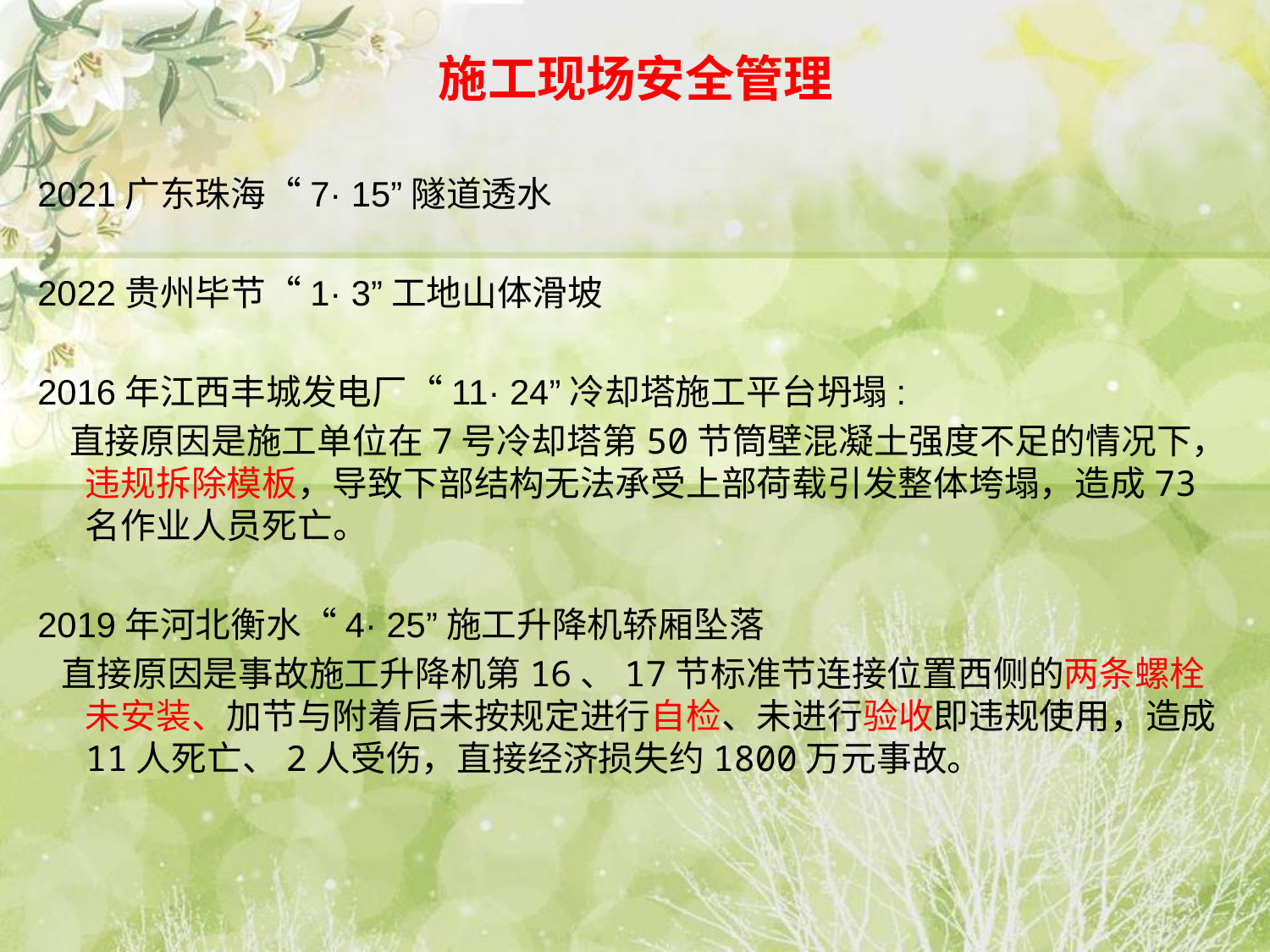

# 施工现场安全管理

2021广东珠海“7· 15”隧道透水

2022贵州毕节“1· 3”工地山体滑坡

2016年江西丰城发电厂“11· 24”冷却塔施工平台坍塌:
   直接原因是施工单位在7号冷却塔第50节筒壁混凝土强度不足的情况下，违规拆除模板，导致下部结构无法承受上部荷载引发整体垮塌，造成73名作业人员死亡。

2019年河北衡水“4· 25”施工升降机轿厢坠落
  直接原因是事故施工升降机第16、17节标准节连接位置西侧的两条螺栓未安装、加节与附着后未按规定进行自检、未进行验收即违规使用，造成11人死亡、2人受伤，直接经济损失约1800万元事故。